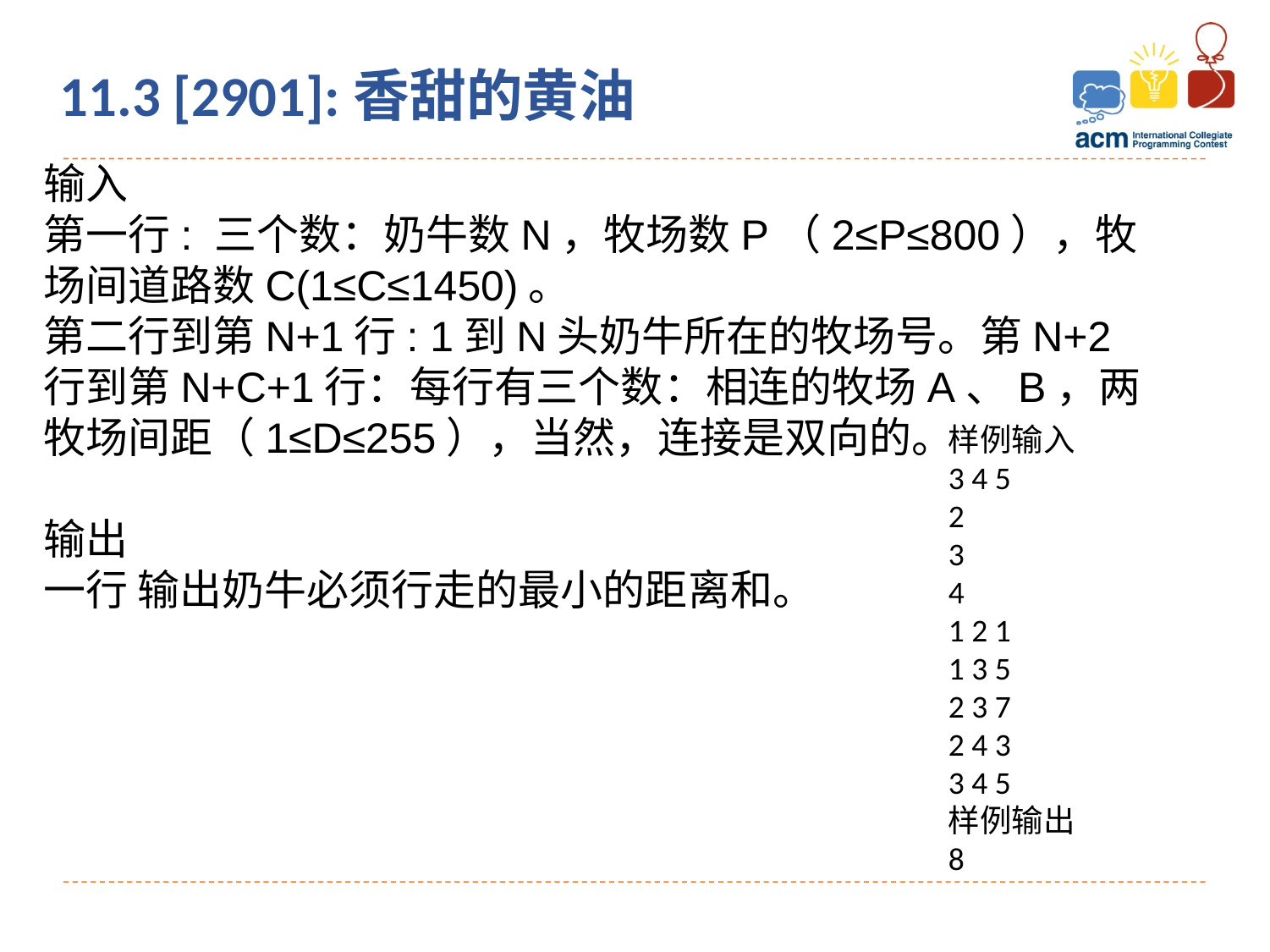

11.3 [2901]:香甜的黄油
输入
第一行: 三个数：奶牛数N，牧场数P（2≤P≤800），牧场间道路数C(1≤C≤1450)。
第二行到第N+1行: 1到N头奶牛所在的牧场号。第N+2行到第N+C+1行：每行有三个数：相连的牧场A、B，两牧场间距（1≤D≤255），当然，连接是双向的。

输出
一行 输出奶牛必须行走的最小的距离和。

样例输入
3 4 5
2
3
4
1 2 1
1 3 5
2 3 7
2 4 3
3 4 5
样例输出
8
42